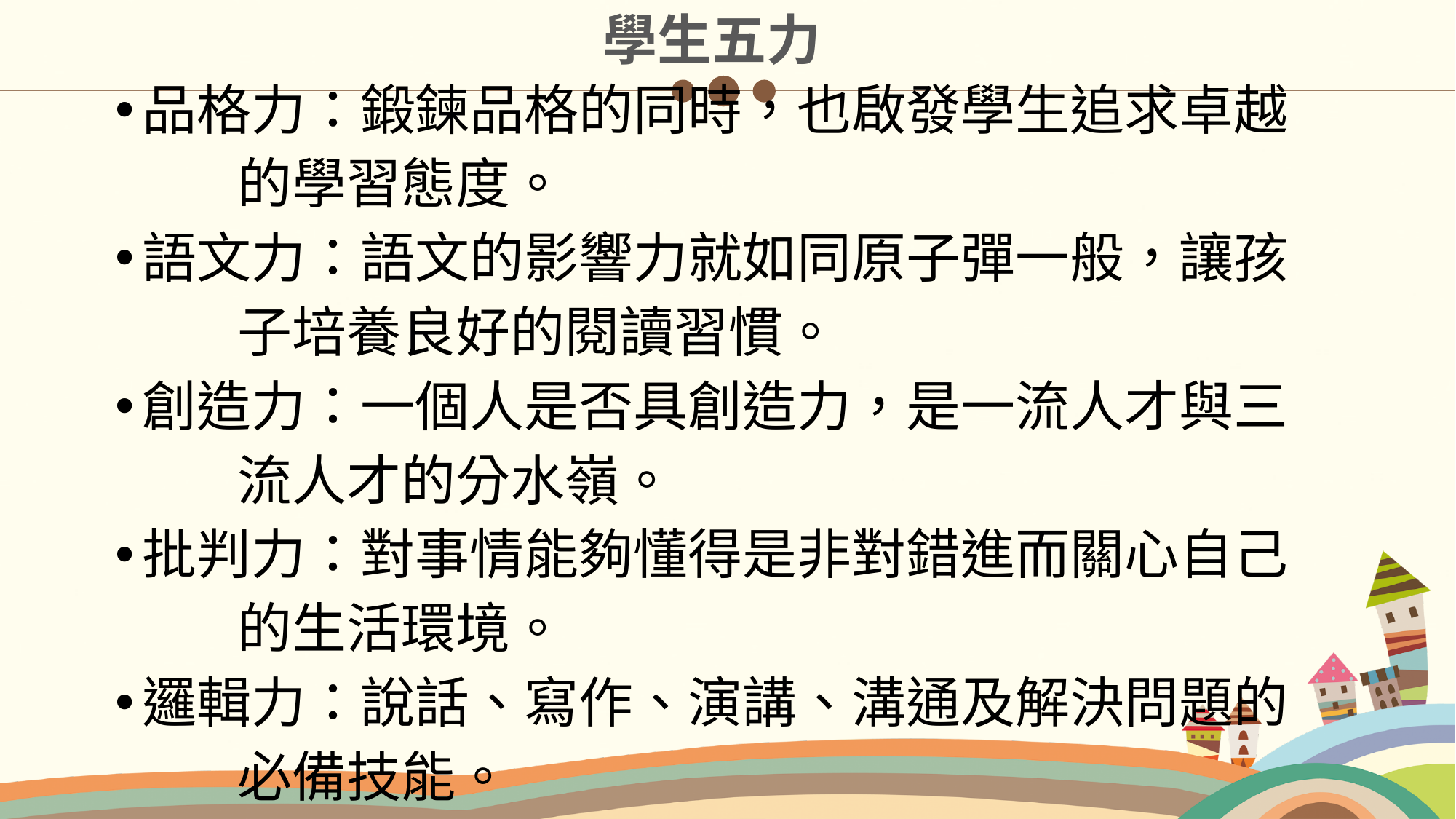

學生五力
品格力：鍛鍊品格的同時，也啟發學生追求卓越
         的學習態度。
語文力：語文的影響力就如同原子彈一般，讓孩
         子培養良好的閱讀習慣。
創造力：一個人是否具創造力，是一流人才與三
         流人才的分水嶺。
批判力：對事情能夠懂得是非對錯進而關心自己
         的生活環境。
邏輯力：說話、寫作、演講、溝通及解決問題的
         必備技能。